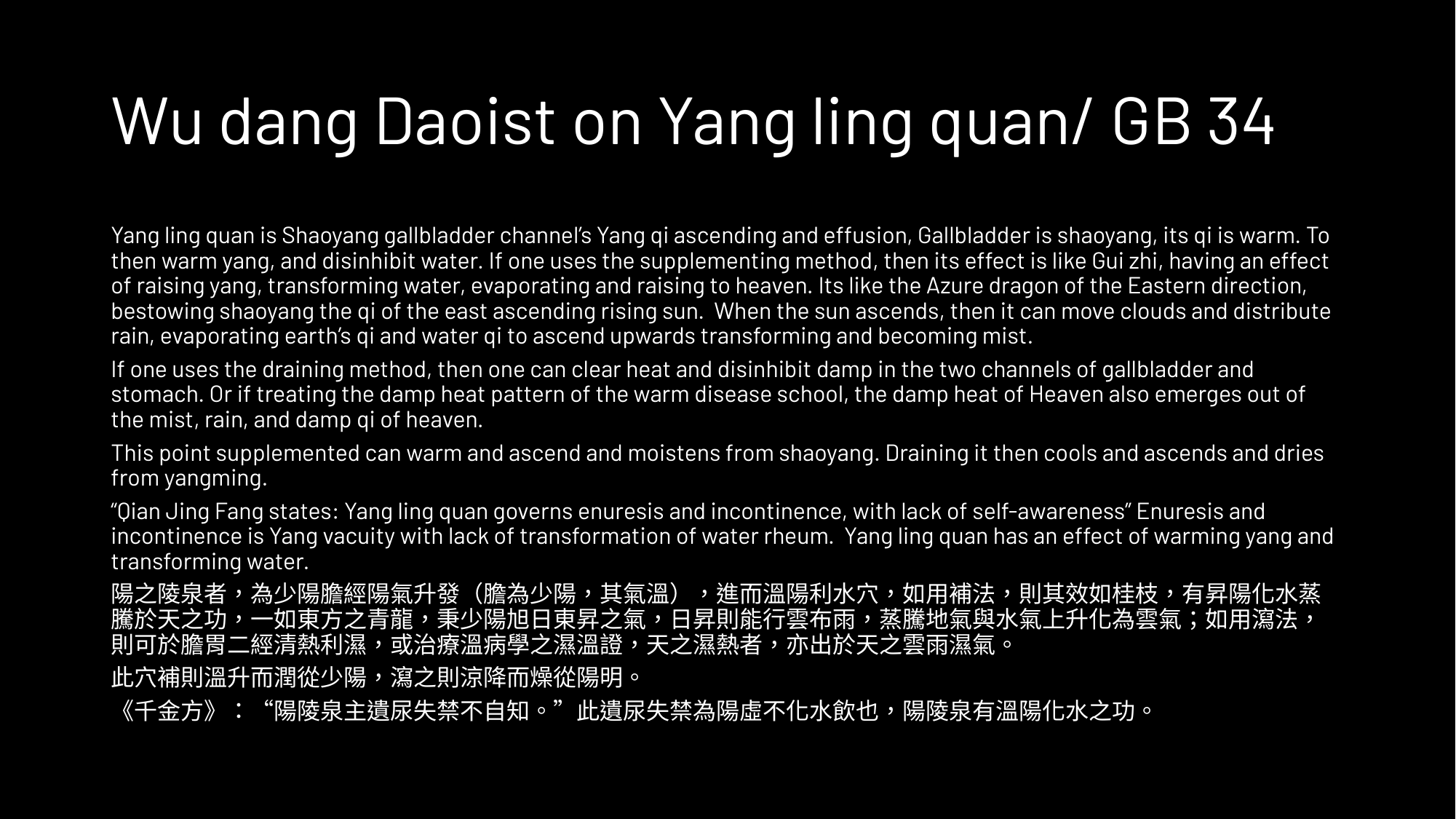

# Wu dang Daoist on Yang ling quan/ GB 34
Yang ling quan is Shaoyang gallbladder channel’s Yang qi ascending and effusion, Gallbladder is shaoyang, its qi is warm. To then warm yang, and disinhibit water. If one uses the supplementing method, then its effect is like Gui zhi, having an effect of raising yang, transforming water, evaporating and raising to heaven. Its like the Azure dragon of the Eastern direction, bestowing shaoyang the qi of the east ascending rising sun.  When the sun ascends, then it can move clouds and distribute rain, evaporating earth’s qi and water qi to ascend upwards transforming and becoming mist.
If one uses the draining method, then one can clear heat and disinhibit damp in the two channels of gallbladder and stomach. Or if treating the damp heat pattern of the warm disease school, the damp heat of Heaven also emerges out of the mist, rain, and damp qi of heaven.
This point supplemented can warm and ascend and moistens from shaoyang. Draining it then cools and ascends and dries from yangming.
“Qian Jing Fang states: Yang ling quan governs enuresis and incontinence, with lack of self-awareness” Enuresis and incontinence is Yang vacuity with lack of transformation of water rheum.  Yang ling quan has an effect of warming yang and transforming water.
陽之陵泉者，為少陽膽經陽氣升發（膽為少陽，其氣溫），進而溫陽利水穴，如用補法，則其效如桂枝，有昇陽化水蒸騰於天之功，一如東方之青龍，秉少陽旭日東昇之氣，日昇則能行雲布雨，蒸騰地氣與水氣上升化為雲氣；如用瀉法，則可於膽胃二經清熱利濕，或治療溫病學之濕溫證，天之濕熱者，亦出於天之雲雨濕氣。
此穴補則溫升而潤從少陽，瀉之則涼降而燥從陽明。
《千金方》：“陽陵泉主遺尿失禁不自知。”此遺尿失禁為陽虛不化水飲也，陽陵泉有溫陽化水之功。